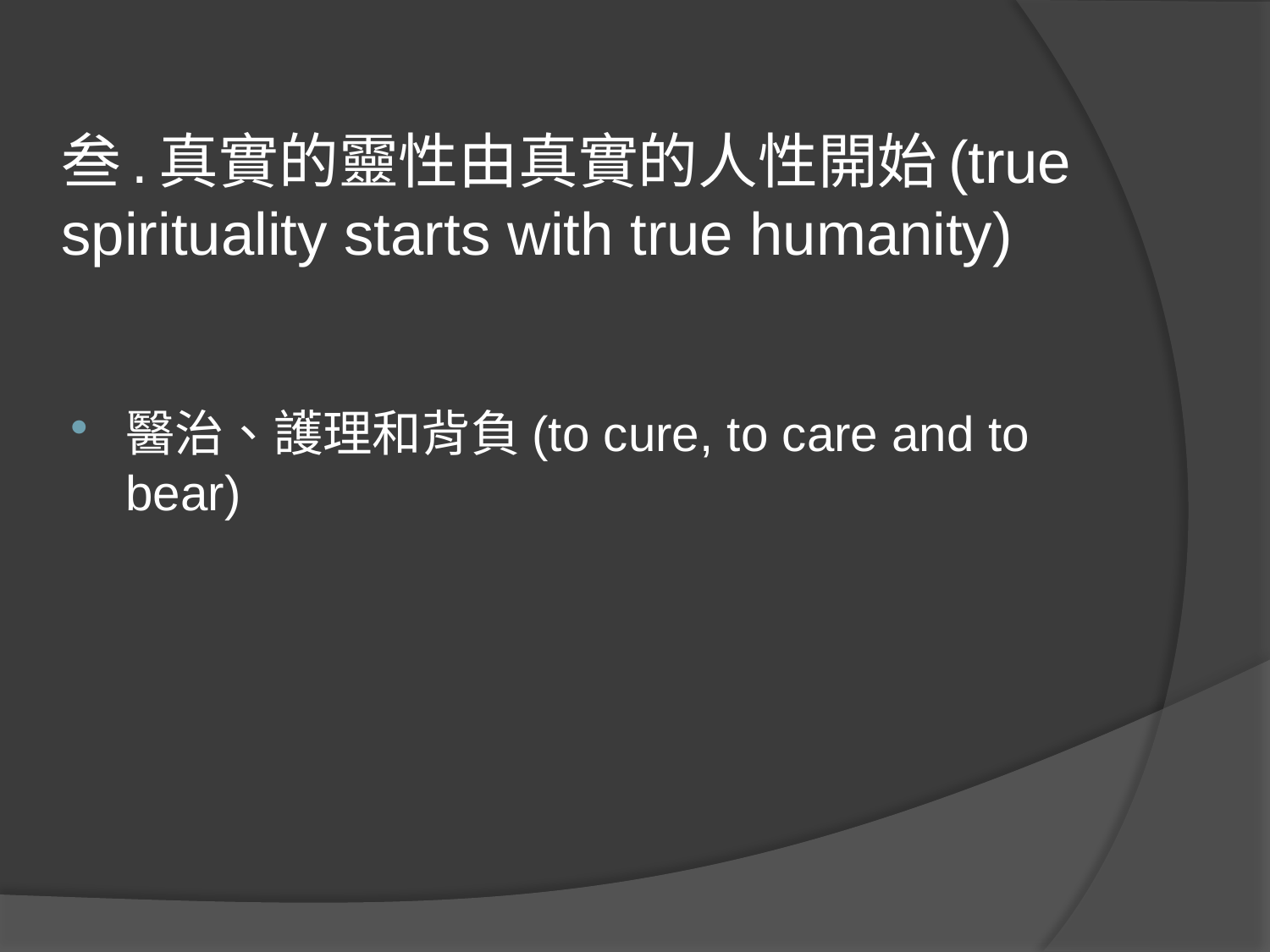

# 叁.真實的靈性由真實的人性開始(true spirituality starts with true humanity)
醫治、護理和背負(to cure, to care and to bear)